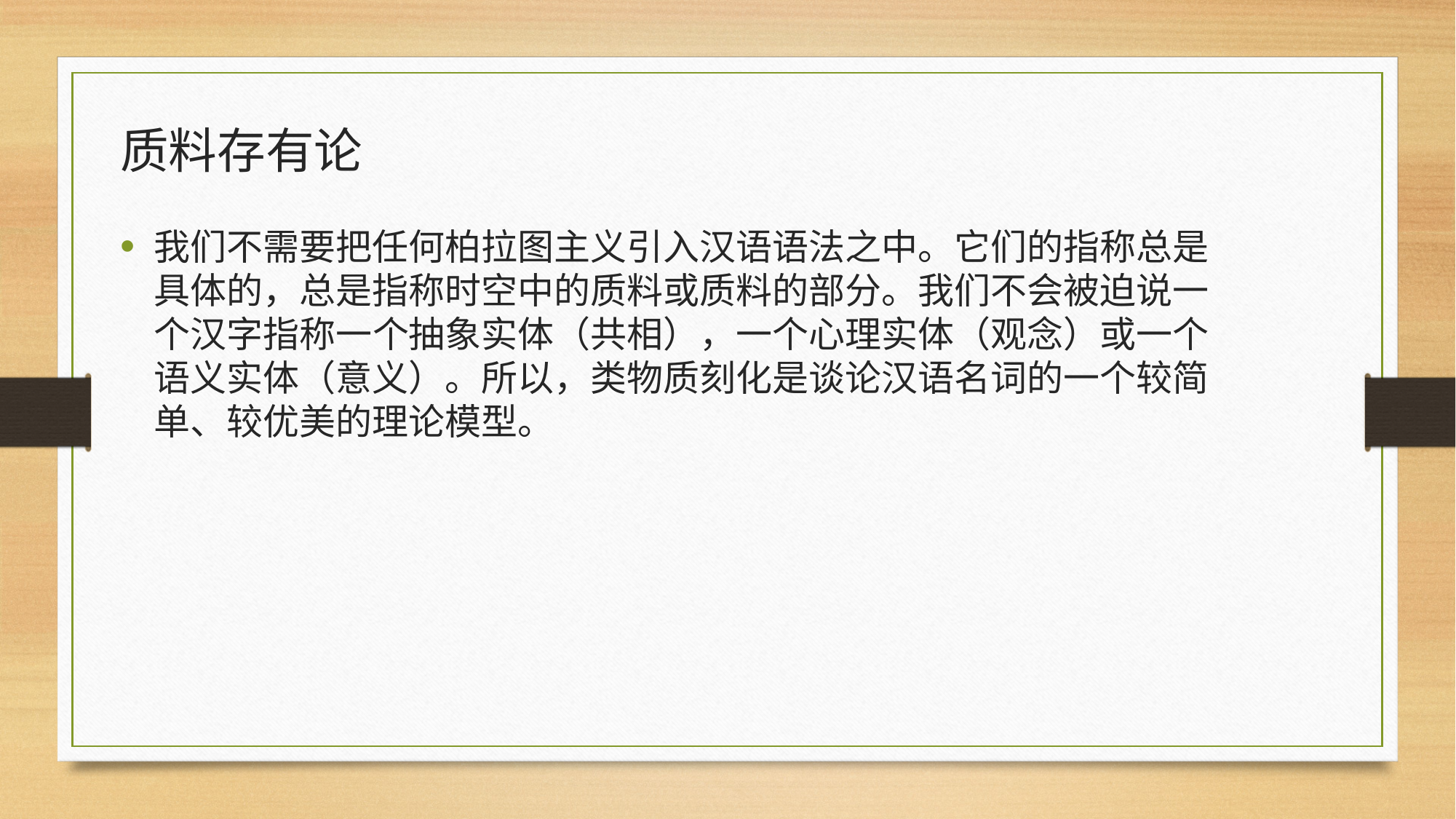

质料存有论
我们不需要把任何柏拉图主义引入汉语语法之中。它们的指称总是具体的，总是指称时空中的质料或质料的部分。我们不会被迫说一个汉字指称一个抽象实体（共相），一个心理实体（观念）或一个语义实体（意义）。所以，类物质刻化是谈论汉语名词的一个较简单、较优美的理论模型。